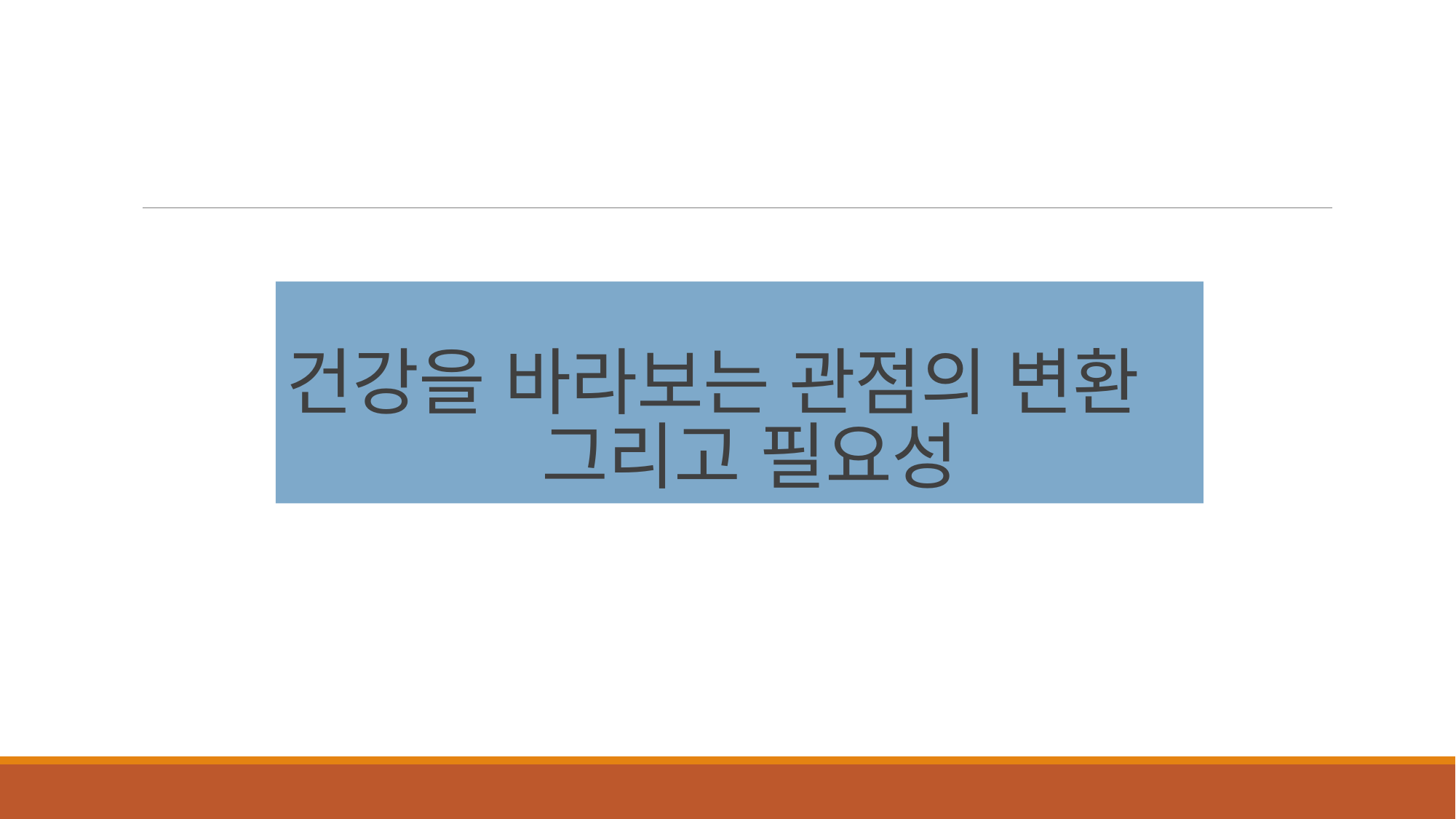

# 건강을 바라보는 관점의 변환 그리고 필요성